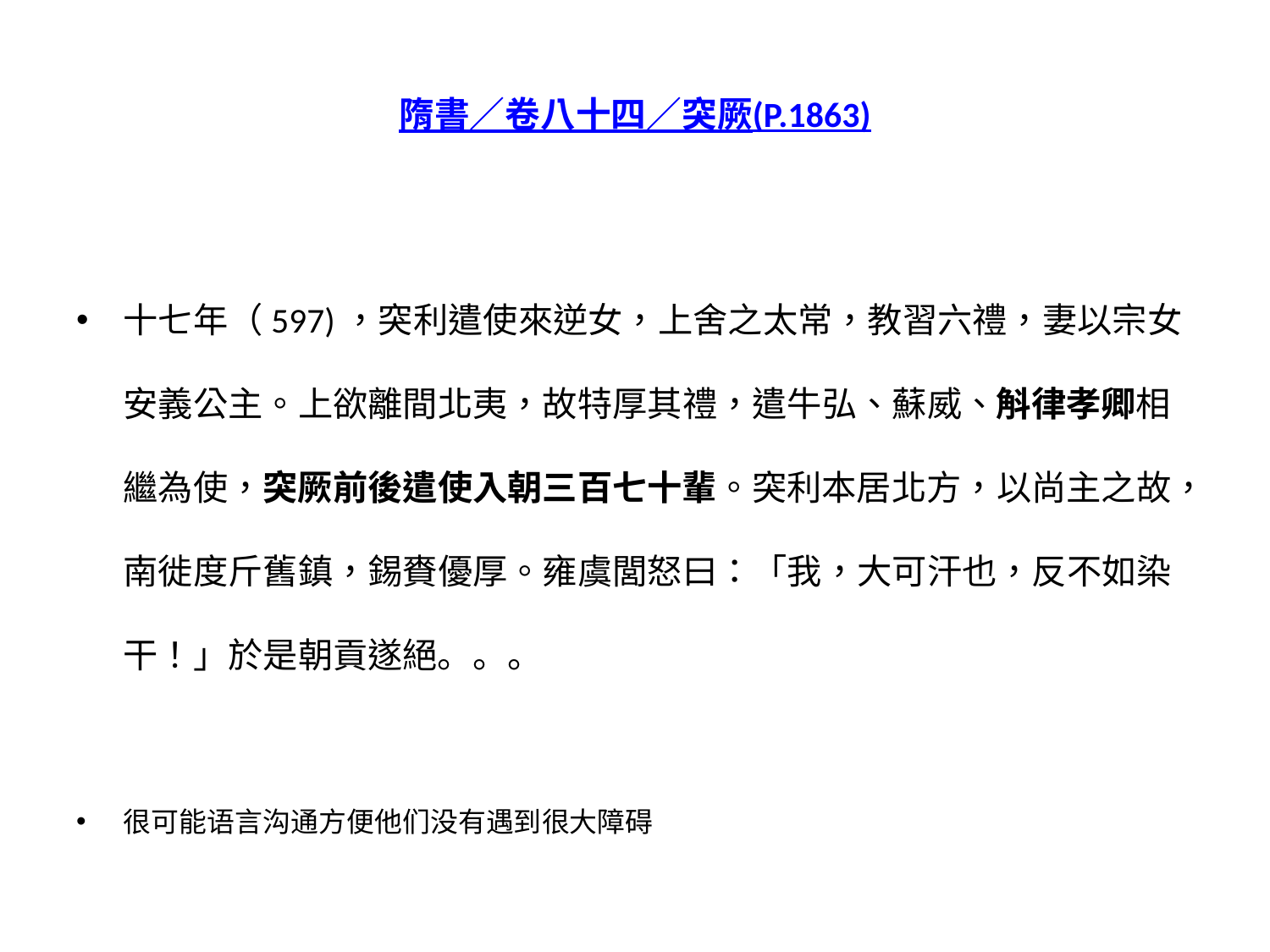

# 隋書／卷八十四／突厥(P.1863)

十七年（597)，突利遣使來逆女，上舍之太常，教習六禮，妻以宗女安義公主。上欲離間北夷，故特厚其禮，遣牛弘、蘇威、斛律孝卿相繼為使，突厥前後遣使入朝三百七十輩。突利本居北方，以尚主之故，南徙度斤舊鎮，錫賚優厚。雍虞閭怒曰：「我，大可汗也，反不如染干！」於是朝貢遂絕。。。

很可能语言沟通方便他们没有遇到很大障碍